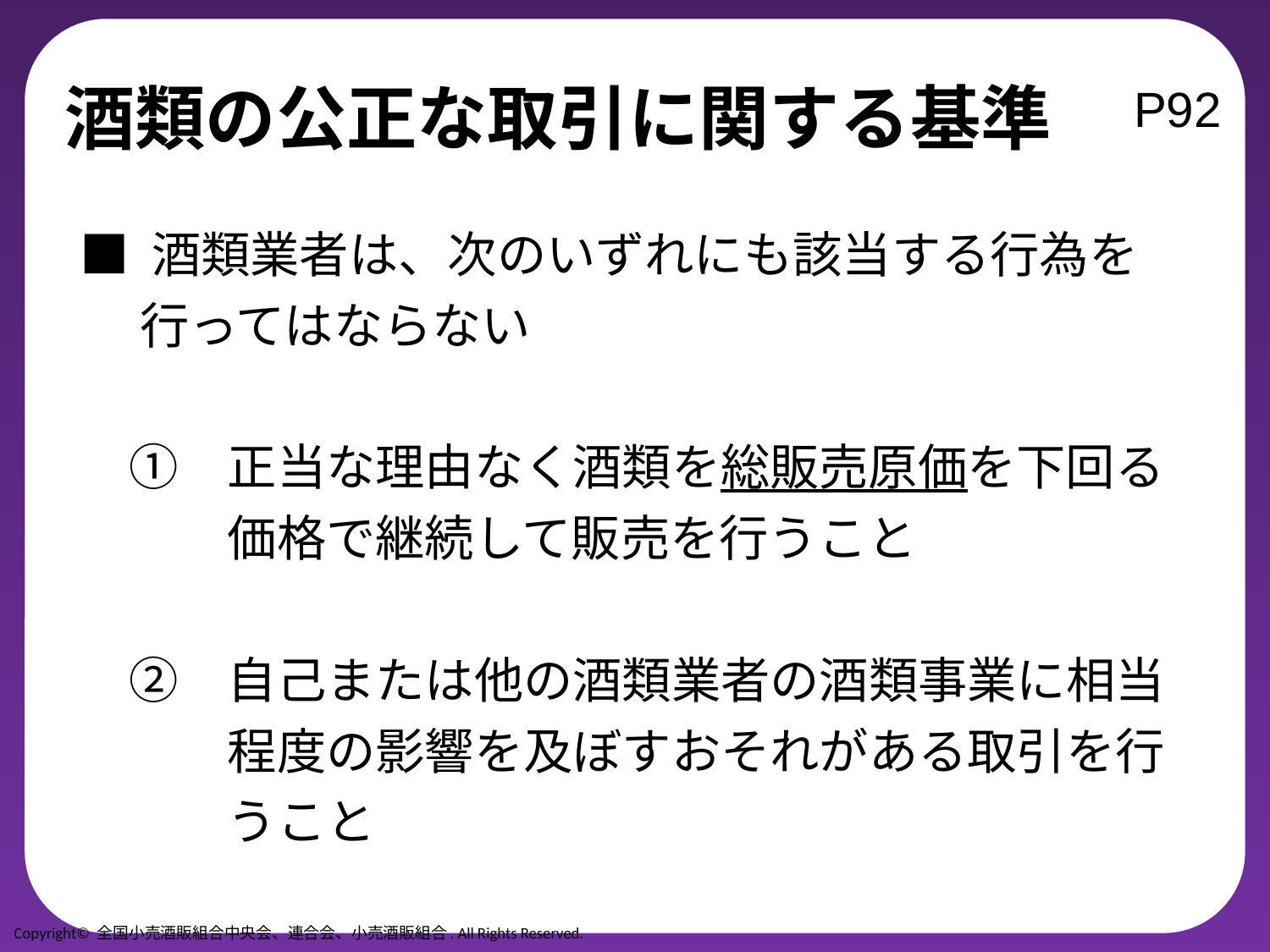

# 酒類の公正な取引に関する基準
P92
■ 酒類業者は、次のいずれにも該当する行為を
　 行ってはならない

　①　正当な理由なく酒類を総販売原価を下回る
　　　価格で継続して販売を行うこと

　②　自己または他の酒類業者の酒類事業に相当
　　　程度の影響を及ぼすおそれがある取引を行
　　　うこと
Copyright© 全国小売酒販組合中央会、連合会、小売酒販組合. All Rights Reserved.